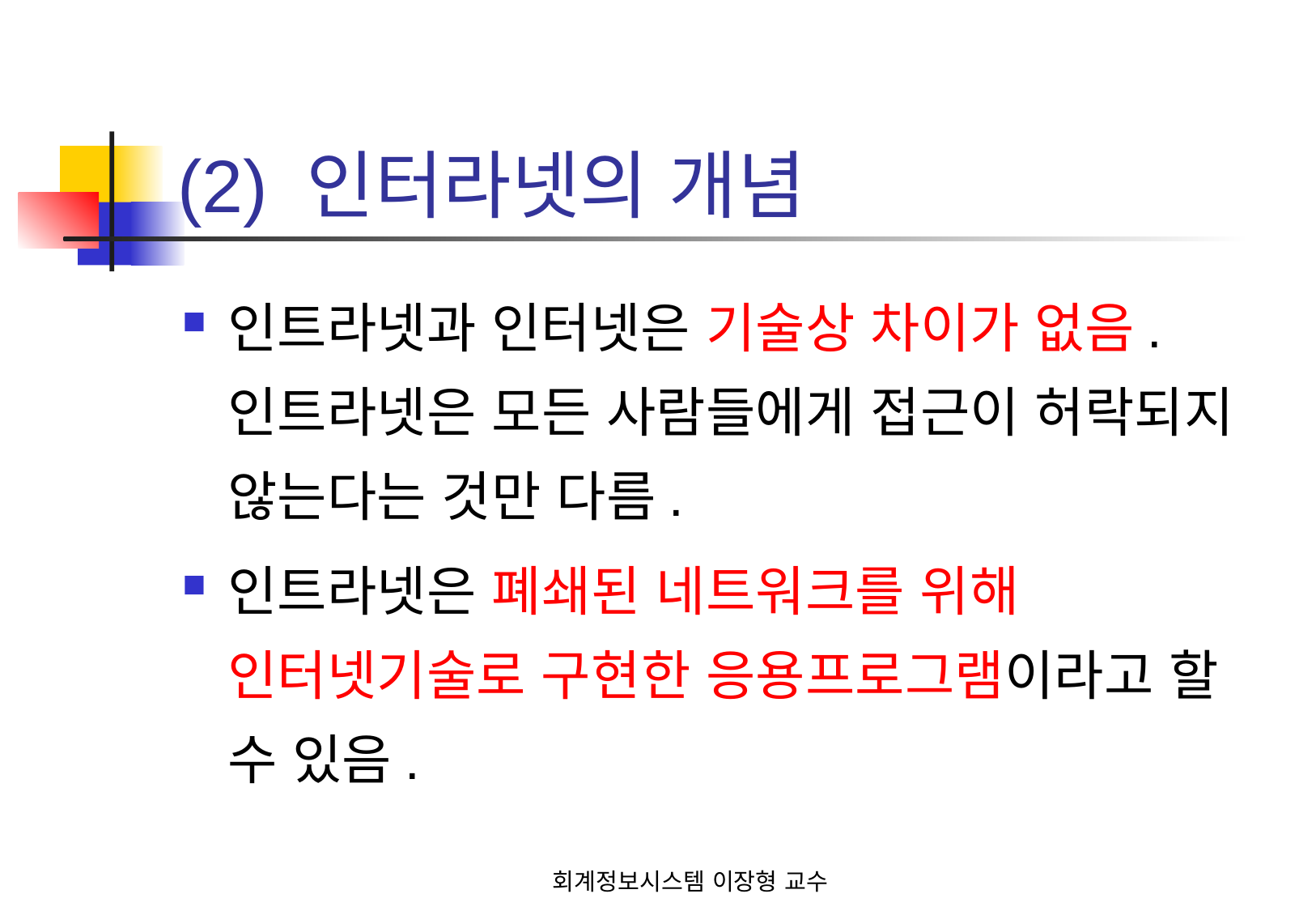

# (2) 인터라넷의 개념
인트라넷과 인터넷은 기술상 차이가 없음. 인트라넷은 모든 사람들에게 접근이 허락되지 않는다는 것만 다름.
인트라넷은 폐쇄된 네트워크를 위해 인터넷기술로 구현한 응용프로그램이라고 할 수 있음.
회계정보시스템 이장형 교수